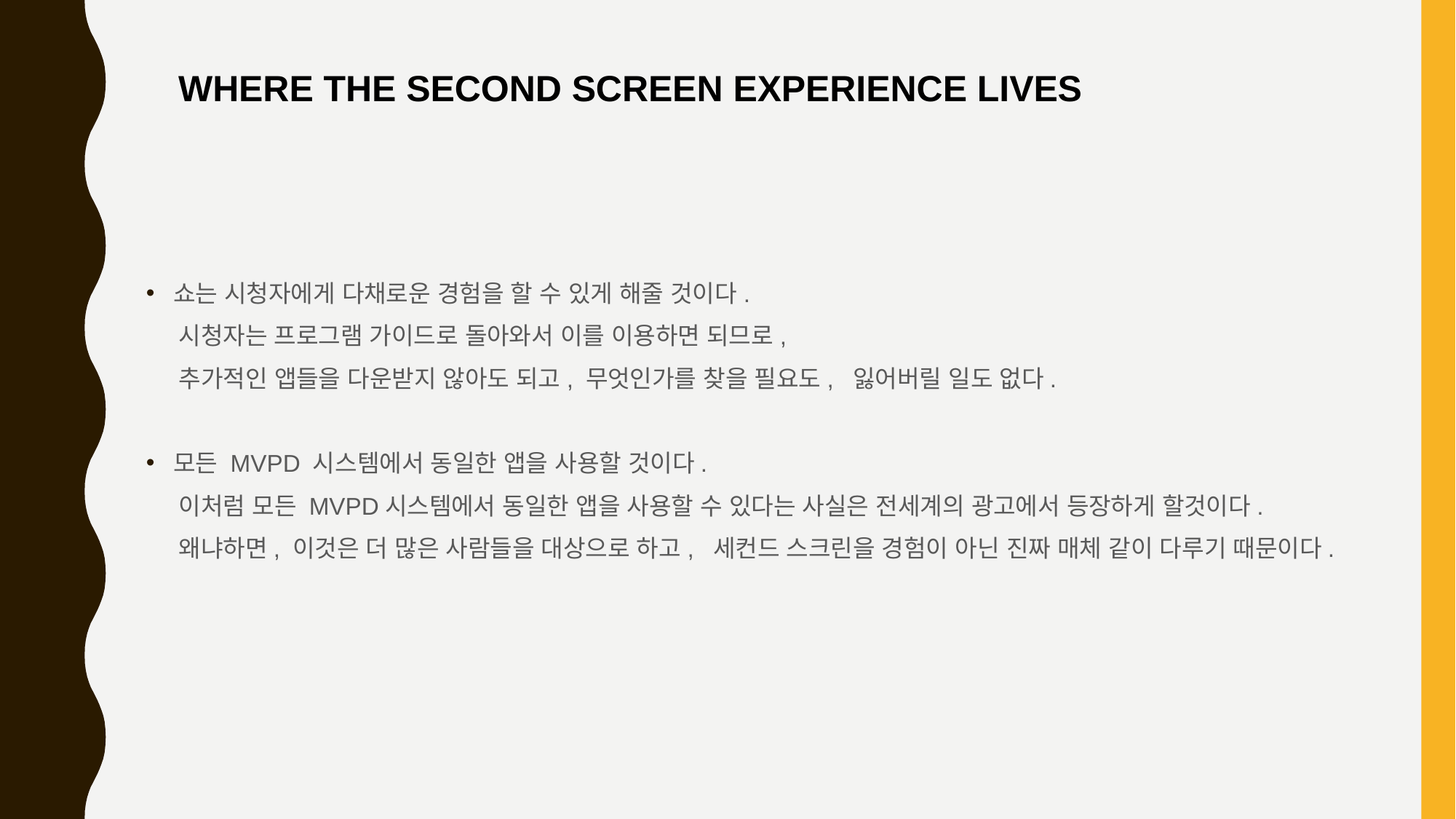

WHERE THE SECOND SCREEN EXPERIENCE LIVES
쇼는 시청자에게 다채로운 경험을 할 수 있게 해줄 것이다.
    시청자는 프로그램 가이드로 돌아와서 이를 이용하면 되므로,
    추가적인 앱들을 다운받지 않아도 되고, 무엇인가를 찾을 필요도,  잃어버릴 일도 없다.

모든 MVPD 시스템에서 동일한 앱을 사용할 것이다.
    이처럼 모든 MVPD시스템에서 동일한 앱을 사용할 수 있다는 사실은 전세계의 광고에서 등장하게 할것이다.
    왜냐하면, 이것은 더 많은 사람들을 대상으로 하고,  세컨드 스크린을 경험이 아닌 진짜 매체 같이 다루기 때문이다.